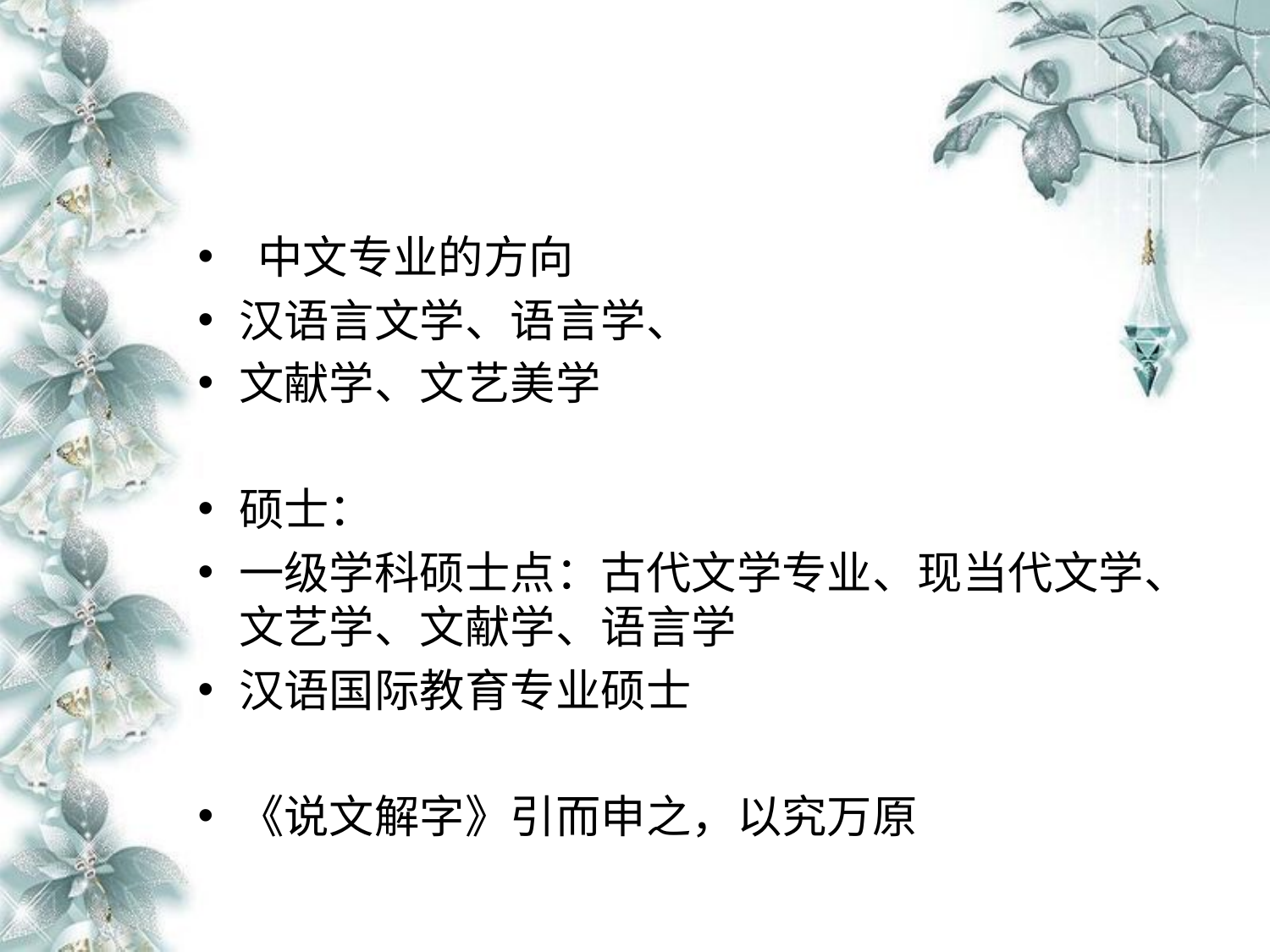

#
 中文专业的方向
汉语言文学、语言学、
文献学、文艺美学

硕士：
一级学科硕士点：古代文学专业、现当代文学、文艺学、文献学、语言学
汉语国际教育专业硕士

《说文解字》引而申之，以究万原